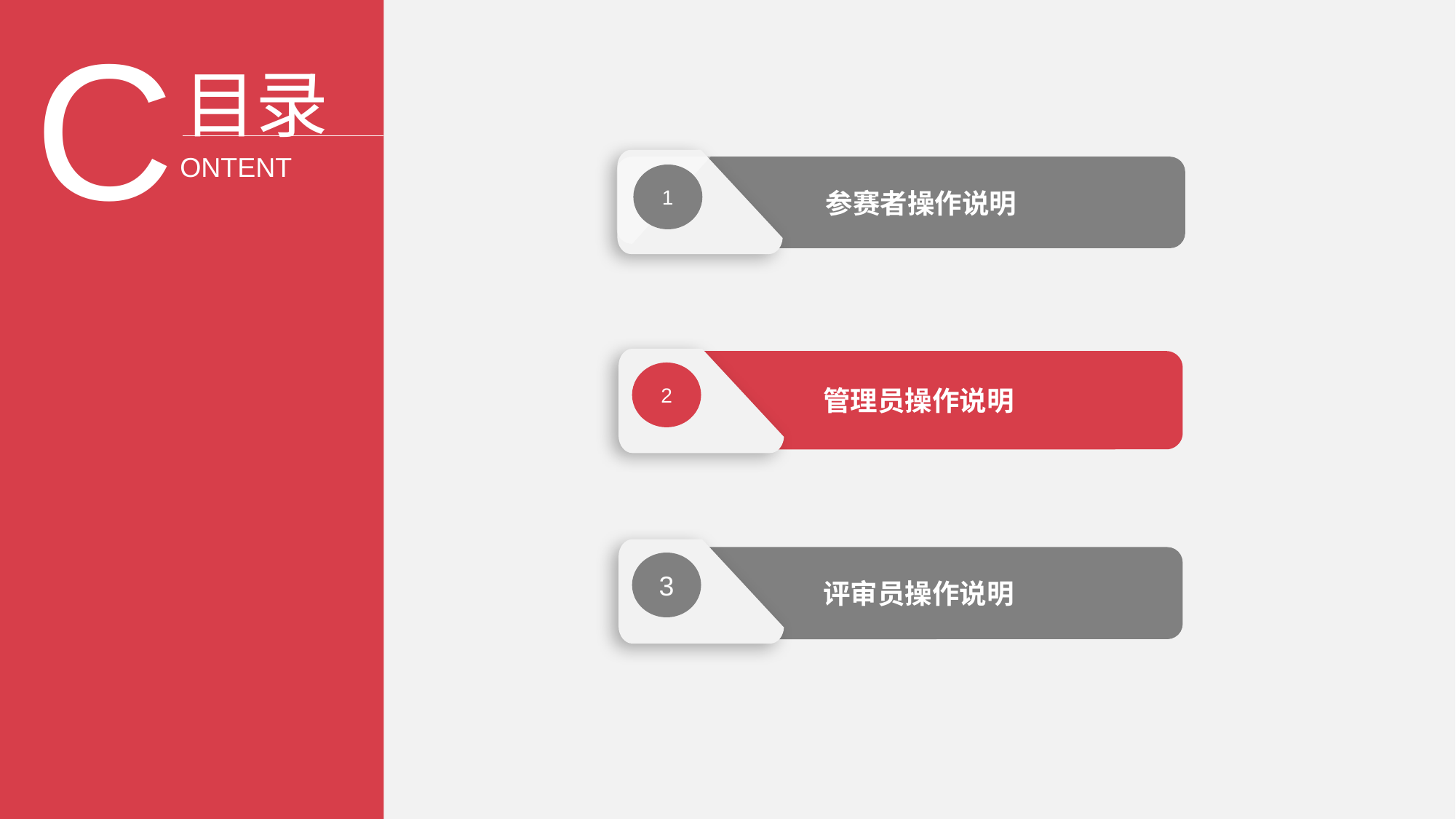

C
目录
ONTENT

参赛者操作说明
1

管理员操作说明
2

评审员操作说明
3